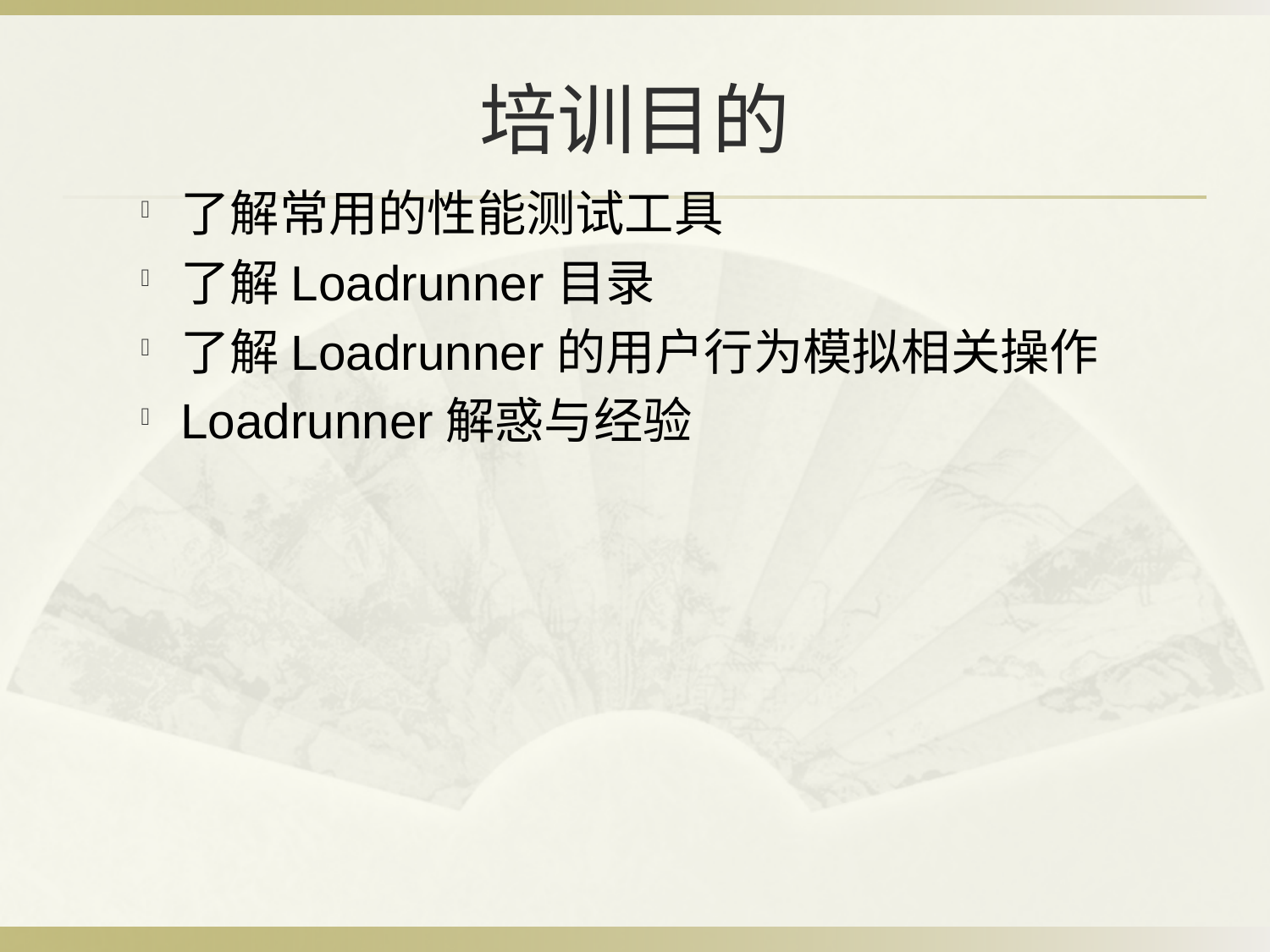

# 培训目的
了解常用的性能测试工具
了解Loadrunner目录
了解Loadrunner的用户行为模拟相关操作
Loadrunner解惑与经验